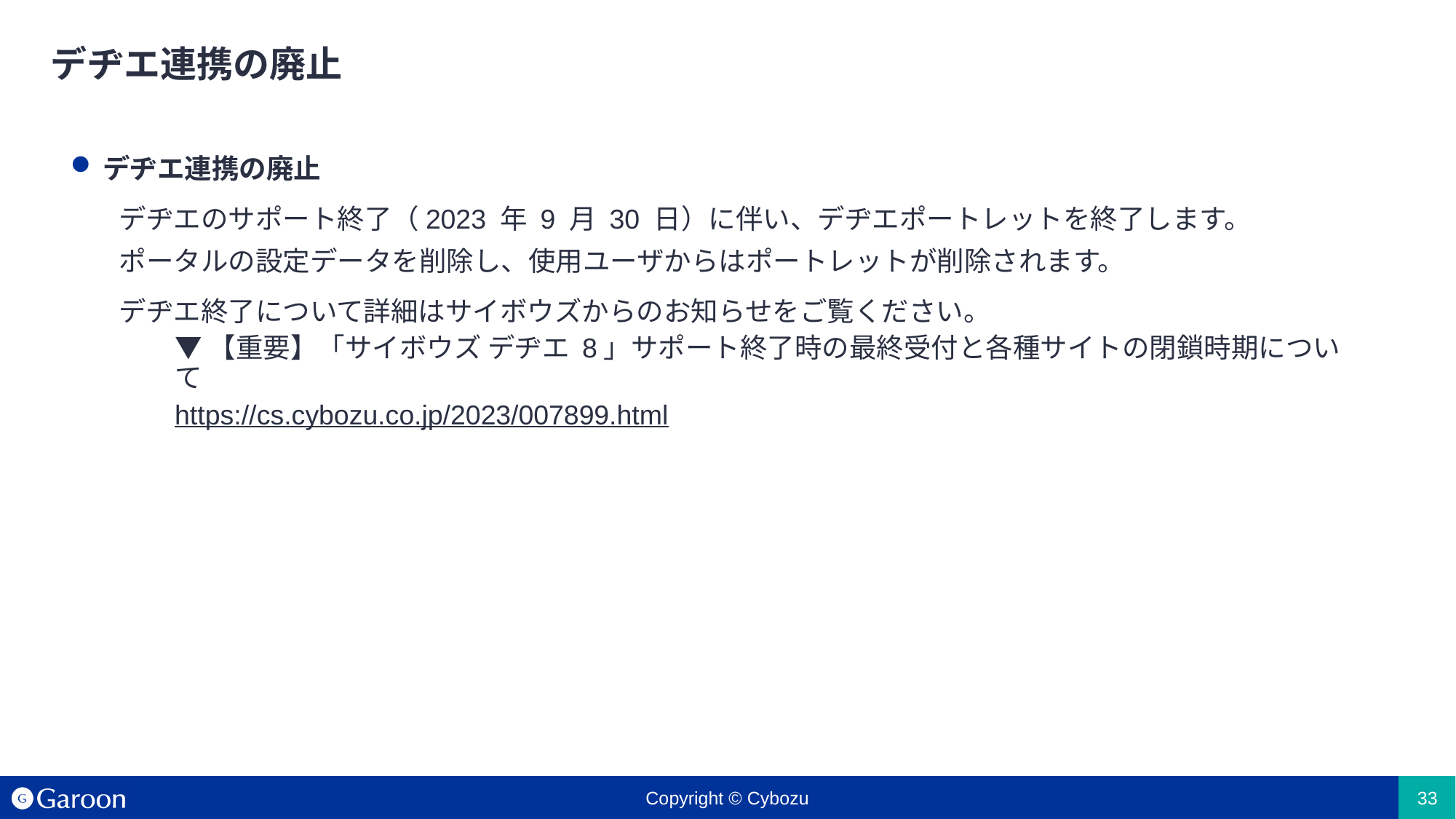

# デヂエ連携の廃止
デヂエ連携の廃止
デヂエのサポート終了（2023 年 9 月 30 日）に伴い、デヂエポートレットを終了します。
ポータルの設定データを削除し、使用ユーザからはポートレットが削除されます。
デヂエ終了について詳細はサイボウズからのお知らせをご覧ください。
▼【重要】「サイボウズ デヂエ 8」サポート終了時の最終受付と各種サイトの閉鎖時期について
https://cs.cybozu.co.jp/2023/007899.html